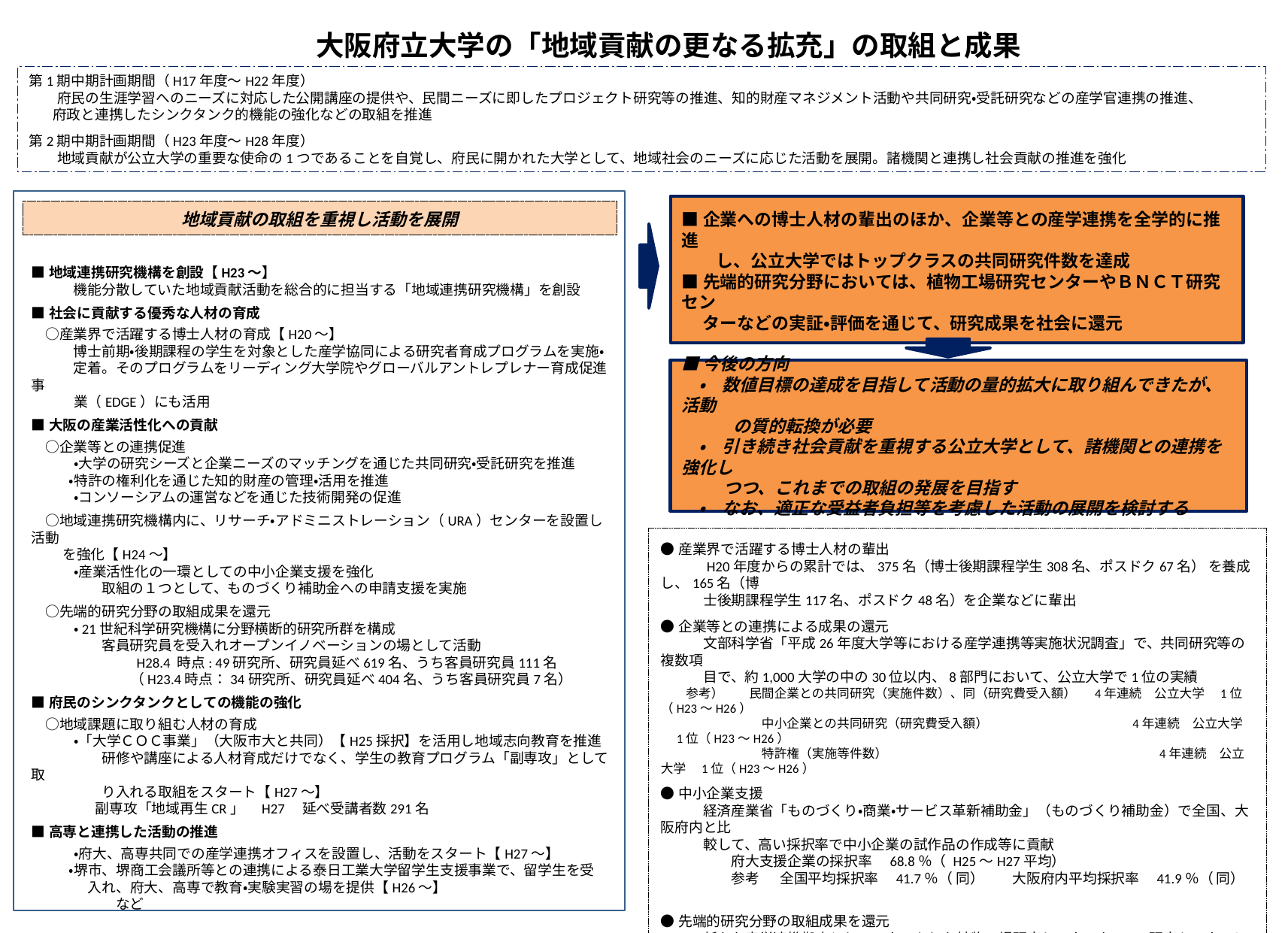

大阪府立大学の「地域貢献の更なる拡充」の取組と成果
第1期中期計画期間（H17年度～H22年度）
　　府民の生涯学習へのニーズに対応した公開講座の提供や、民間ニーズに即したプロジェクト研究等の推進、知的財産マネジメント活動や共同研究・受託研究などの産学官連携の推進、
　   府政と連携したシンクタンク的機能の強化などの取組を推進

第2期中期計画期間（H23年度～H28年度）
　　地域貢献が公立大学の重要な使命の1つであることを自覚し、府民に開かれた大学として、地域社会のニーズに応じた活動を展開。諸機関と連携し社会貢献の推進を強化

■企業への博士人材の輩出のほか、企業等との産学連携を全学的に推進
　　し、公立大学ではトップクラスの共同研究件数を達成
■先端的研究分野においては、植物工場研究センターやＢＮＣＴ研究セン
　 ターなどの実証・評価を通じて、研究成果を社会に還元
地域貢献の取組を重視し活動を展開

■地域連携研究機構を創設【H23～】
　　　機能分散していた地域貢献活動を総合的に担当する「地域連携研究機構」を創設

■社会に貢献する優秀な人材の育成

　○産業界で活躍する博士人材の育成【H20～】
　　　博士前期・後期課程の学生を対象とした産学協同による研究者育成プログラムを実施・
　　　定着。そのプログラムをリーディング大学院やグローバルアントレプレナー育成促進事
　　　業（EDGE）にも活用

■大阪の産業活性化への貢献

　○企業等との連携促進
　　　・大学の研究シーズと企業ニーズのマッチングを通じた共同研究・受託研究を推進
　　   ・特許の権利化を通じた知的財産の管理・活用を推進
　　　・コンソーシアムの運営などを通じた技術開発の促進

　○地域連携研究機構内に、リサーチ・アドミニストレーション（URA）センターを設置し活動
　　 を強化【H24～】
　　　・産業活性化の一環としての中小企業支援を強化
　　　　　取組の１つとして、ものづくり補助金への申請支援を実施

　○先端的研究分野の取組成果を還元
　　　・21世紀科学研究機構に分野横断的研究所群を構成
　　　　　客員研究員を受入れオープンイノベーションの場として活動
　　　　　　　 H28.4 時点: 49研究所、研究員延べ619名、うち客員研究員111名
　　　　　　　（H23.4時点：34研究所、研究員延べ404名、うち客員研究員7名）

■府民のシンクタンクとしての機能の強化

　○地域課題に取り組む人材の育成
　　　・「大学ＣＯＣ事業」（大阪市大と共同）【H25採択】を活用し地域志向教育を推進
　　　　　研修や講座による人材育成だけでなく、学生の教育プログラム「副専攻」として取
　　　　　り入れる取組をスタート【H27～】
                   副専攻「地域再生CR」　H27　延べ受講者数291名

■高専と連携した活動の推進

　　　・府大、高専共同での産学連携オフィスを設置し、活動をスタート【H27～】
　　   ・堺市、堺商工会議所等との連携による泰日工業大学留学生支援事業で、留学生を受
　　　　入れ、府大、高専で教育・実験実習の場を提供【H26～】　　　　　　　　　　　　　　　　　など

■今後の方向
　・　数値目標の達成を目指して活動の量的拡大に取り組んできたが、活動
　　　の質的転換が必要
　・　引き続き社会貢献を重視する公立大学として、諸機関との連携を強化し
　　  つつ、これまでの取組の発展を目指す
　・　なお、適正な受益者負担等を考慮した活動の展開を検討する

●産業界で活躍する博士人材の輩出
　　　H20年度からの累計では、375名（博士後期課程学生308名、ポスドク67名） を養成し、165名（博
　　　士後期課程学生117名、ポスドク48名）を企業などに輩出

●企業等との連携による成果の還元
　　　文部科学省「平成26年度大学等における産学連携等実施状況調査」で、共同研究等の複数項
　　　目で、約1,000大学の中の30位以内、8部門において、公立大学で1位の実績
　　参考）　　民間企業との共同研究（実施件数）、同（研究費受入額）　 4年連続　公立大学　1位（H23～H26）
　　　　　　　　中小企業との共同研究（研究費受入額）　　　　　　 　　　　　4年連続　公立大学　1位（H23～H26）
　　　　　　　　特許権（実施等件数）　　　　　　　　　　　　　　　　               　　4年連続　公立大学　1位（H23～H26）

●中小企業支援
　　　経済産業省「ものづくり・商業・サービス革新補助金」（ものづくり補助金）で全国、大阪府内と比
　　　較して、高い採択率で中小企業の試作品の作成等に貢献
　　　　　府大支援企業の採択率　68.8％（ H25～H27平均）
　　　　　参考　  全国平均採択率　41.7％（ 同）　　大阪府内平均採択率　41.9％（ 同）

●先端的研究分野の取組成果を還元
　　　新たな産学連携拠点としてスタートした植物工場研究センターやBNCT研究センターについて、補
　　　助金よる施設整備を進め、企業と共に市場化に向けた実証・評価を実施
　　　　　「グリーンクロックス新世代（GCN）植物工場」の開所・運営【H26～】
　　　　　BNCT研究センターの開所、BNCTホウ素薬剤の実証・評価を実施【H26～】